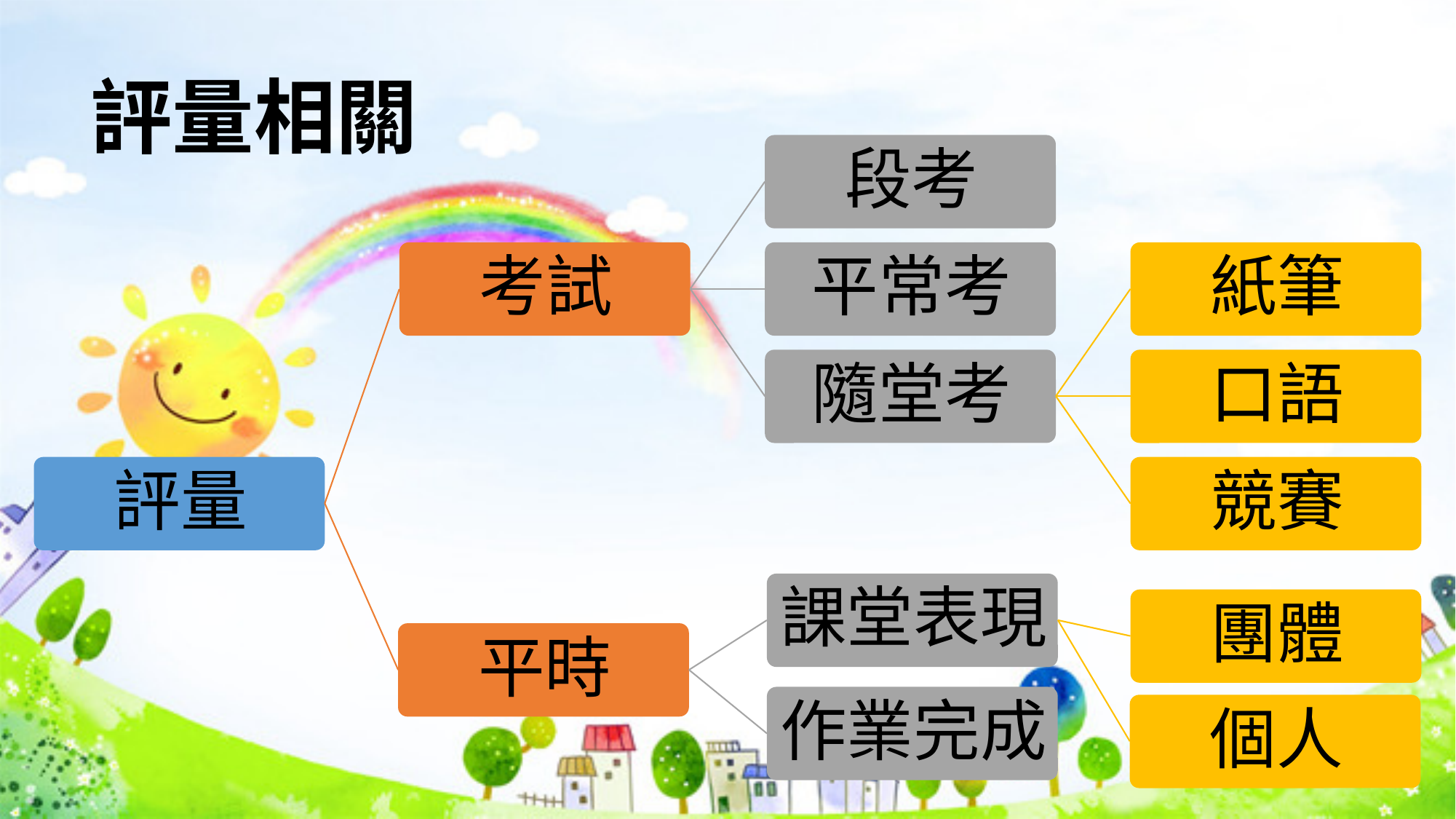

# 評量相關
評量

考試

段考

平常考

隨堂考

紙筆

口語

競賽

平時

課堂表現

團體

個人

作業完成